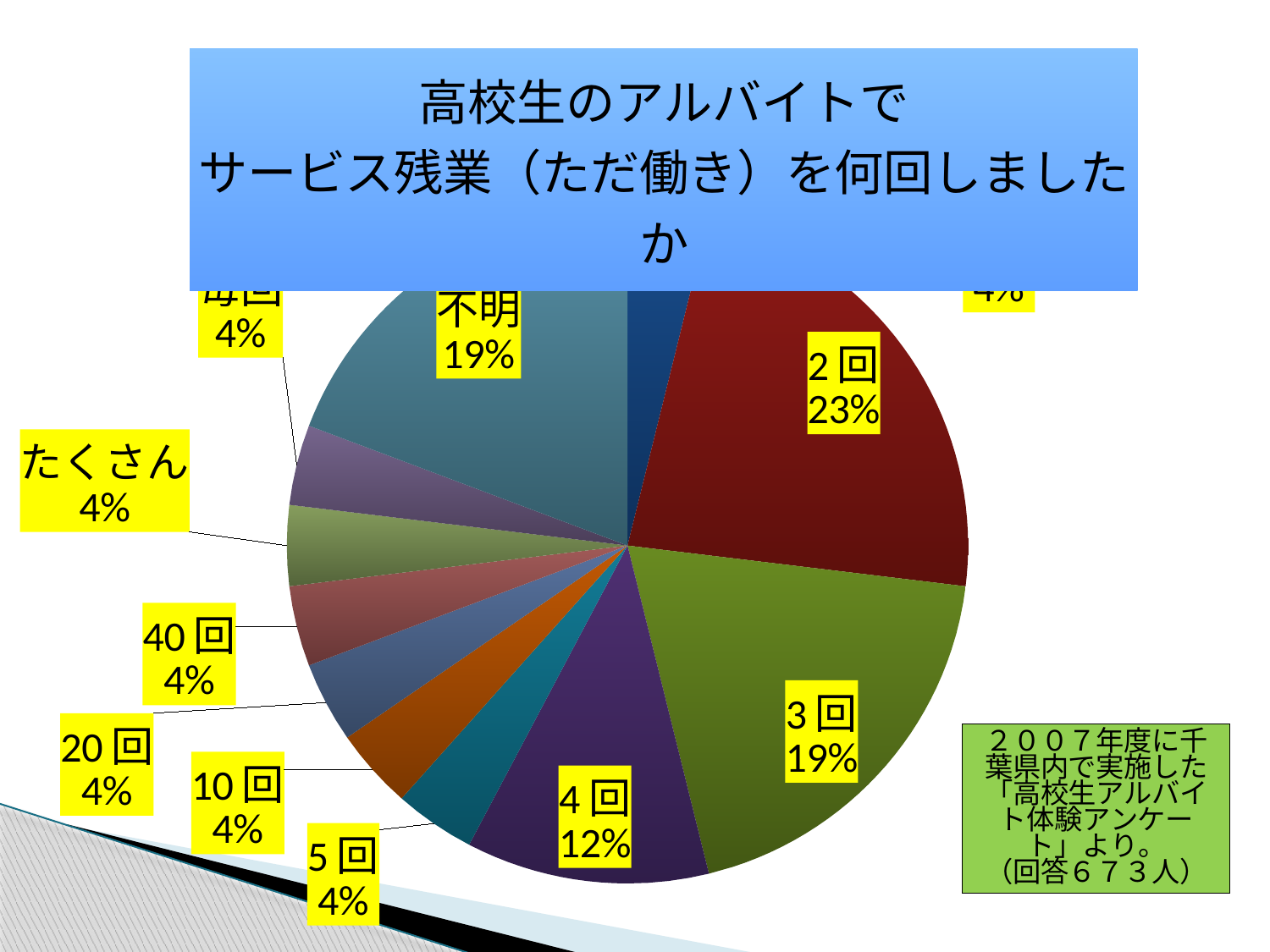

### Chart: 高校生のアルバイトで
サービス残業（ただ働き）を何回しましたか

| Category |  |
|---|---|
| 1回 | 1.0 |
| 2回 | 6.0 |
| 3回 | 5.0 |
| 4回 | 3.0 |
| 5回 | 1.0 |
| 10回 | 1.0 |
| 20回 | 1.0 |
| 40回 | 1.0 |
| たくさん | 1.0 |
| 毎回 | 1.0 |
| 不明 | 5.0 |